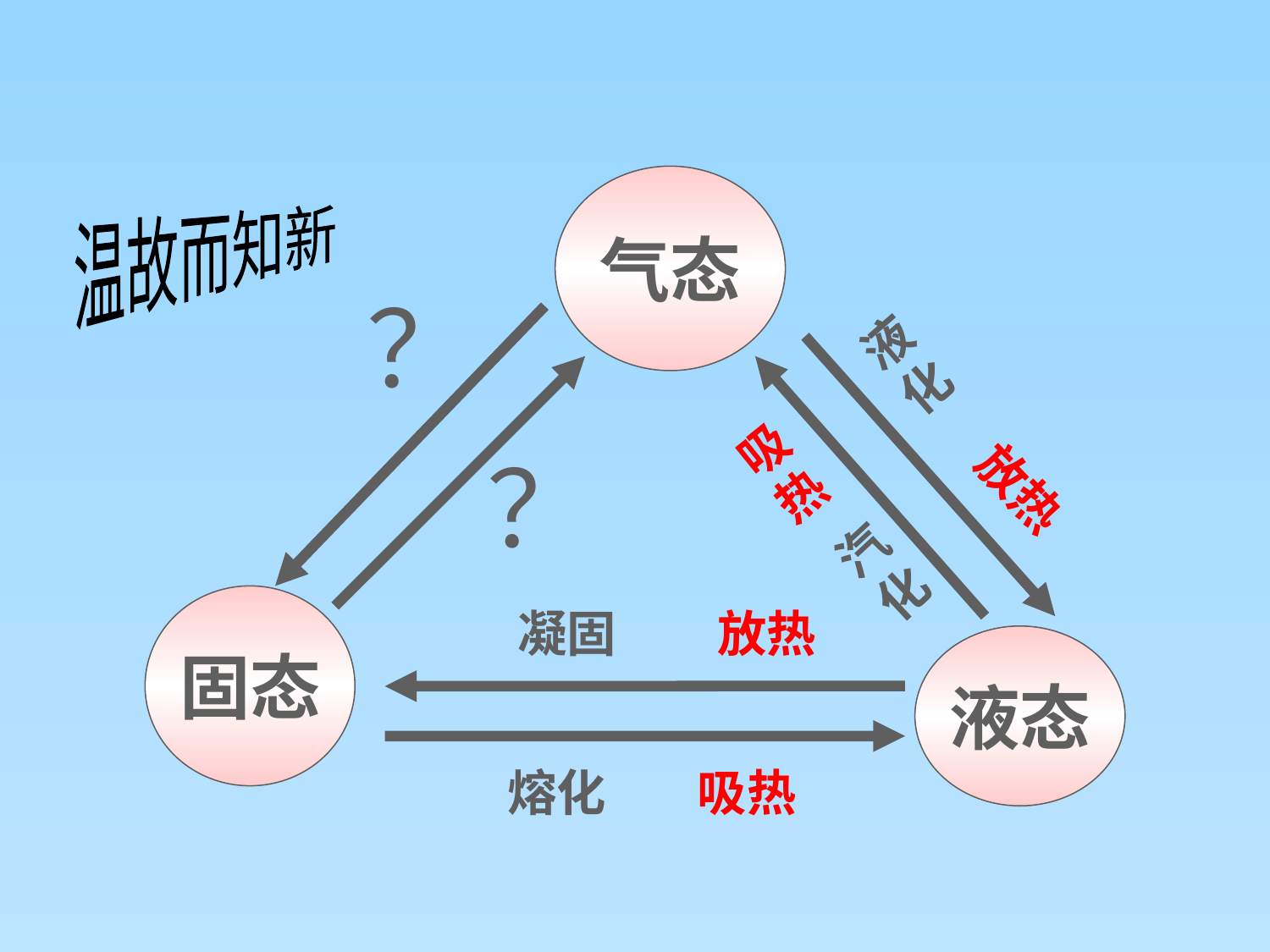

气态
温故而知新
？
液
化

吸热
？
放热
汽化
固态
凝固
放热
液态

熔化
吸热